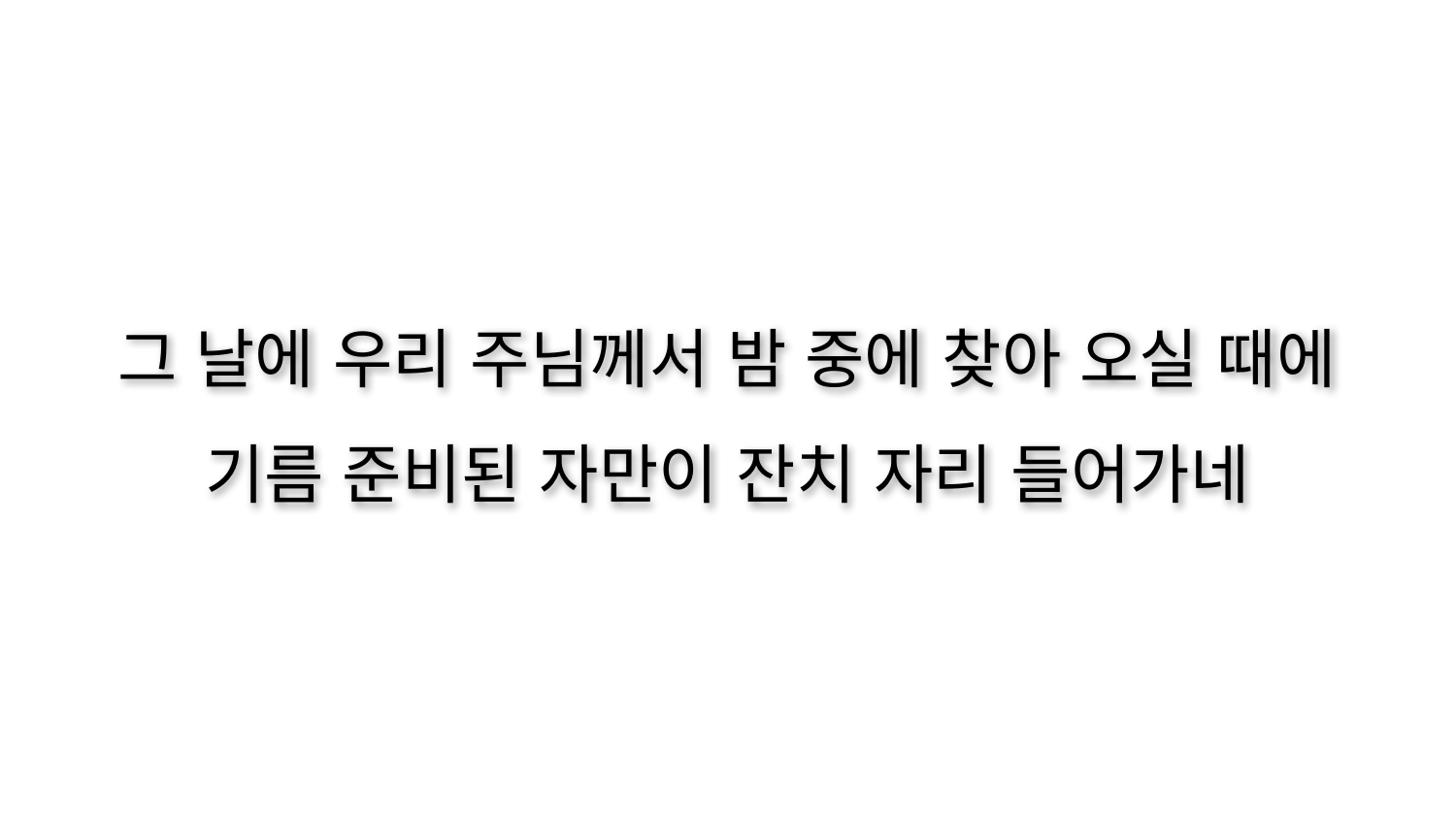

그 날에 우리 주님께서 밤 중에 찾아 오실 때에
기름 준비된 자만이 잔치 자리 들어가네